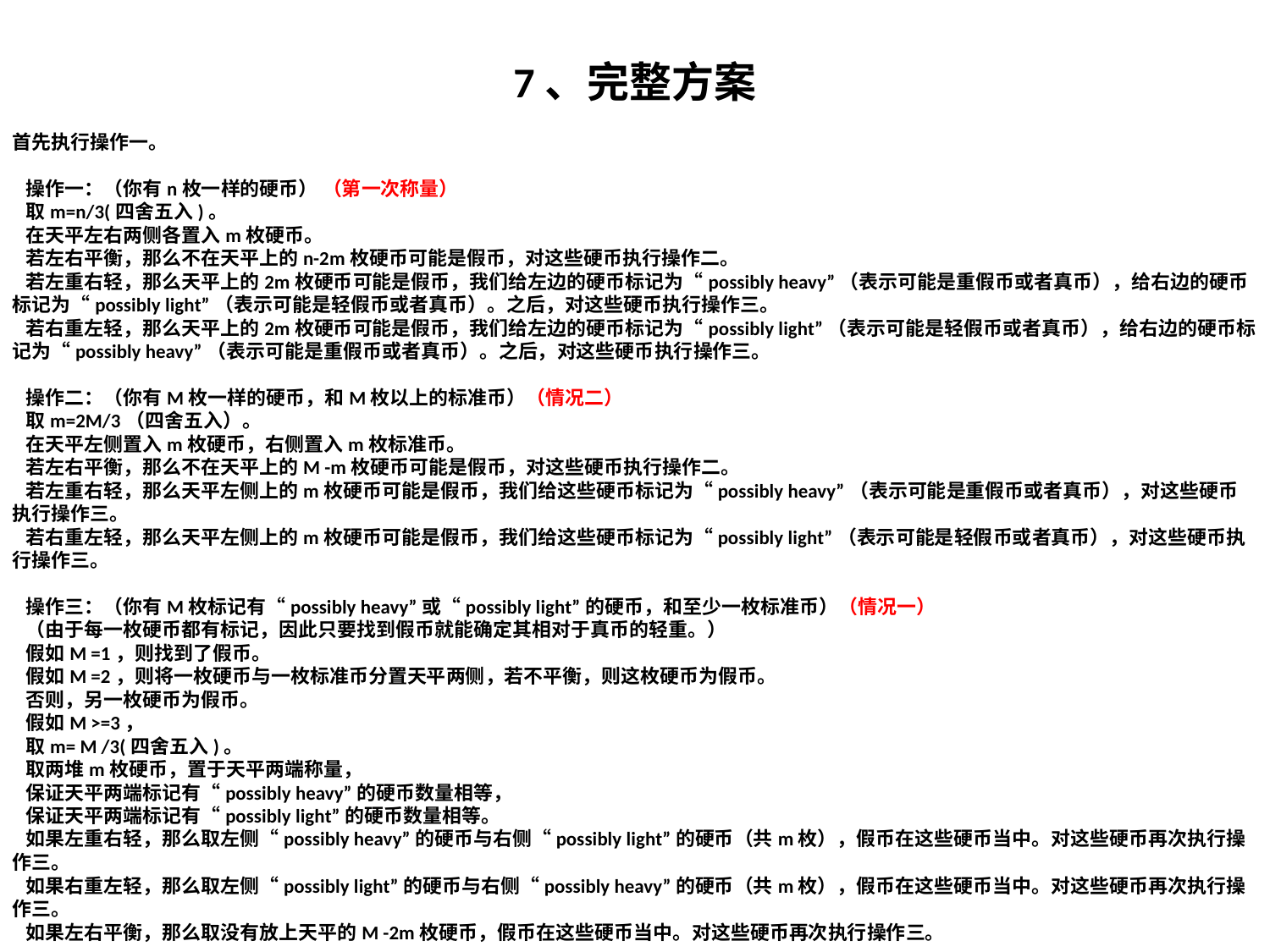

7、完整方案

首先执行操作一。

  操作一：（你有n枚一样的硬币） （第一次称量）
  取m=n/3(四舍五入)。
  在天平左右两侧各置入m枚硬币。
  若左右平衡，那么不在天平上的n-2m枚硬币可能是假币，对这些硬币执行操作二。
  若左重右轻，那么天平上的2m枚硬币可能是假币，我们给左边的硬币标记为“possibly heavy”（表示可能是重假币或者真币），给右边的硬币标记为“possibly light”（表示可能是轻假币或者真币）。之后，对这些硬币执行操作三。
  若右重左轻，那么天平上的2m枚硬币可能是假币，我们给左边的硬币标记为“possibly light”（表示可能是轻假币或者真币），给右边的硬币标记为“possibly heavy”（表示可能是重假币或者真币）。之后，对这些硬币执行操作三。

  操作二：（你有M枚一样的硬币，和M枚以上的标准币）（情况二）
  取m=2M/3（四舍五入）。
  在天平左侧置入m枚硬币，右侧置入m枚标准币。
  若左右平衡，那么不在天平上的M -m枚硬币可能是假币，对这些硬币执行操作二。
  若左重右轻，那么天平左侧上的m枚硬币可能是假币，我们给这些硬币标记为“possibly heavy”（表示可能是重假币或者真币），对这些硬币执行操作三。
  若右重左轻，那么天平左侧上的m枚硬币可能是假币，我们给这些硬币标记为“possibly light”（表示可能是轻假币或者真币），对这些硬币执行操作三。

  操作三：（你有M枚标记有“possibly heavy”或“possibly light”的硬币，和至少一枚标准币）（情况一）
  （由于每一枚硬币都有标记，因此只要找到假币就能确定其相对于真币的轻重。）
  假如M =1，则找到了假币。
  假如M =2，则将一枚硬币与一枚标准币分置天平两侧，若不平衡，则这枚硬币为假币。
  否则，另一枚硬币为假币。
  假如M >=3，
  取m= M /3(四舍五入)。
  取两堆m枚硬币，置于天平两端称量，
  保证天平两端标记有“possibly heavy”的硬币数量相等，
  保证天平两端标记有“possibly light”的硬币数量相等。
  如果左重右轻，那么取左侧“possibly heavy”的硬币与右侧“possibly light”的硬币（共m枚），假币在这些硬币当中。对这些硬币再次执行操作三。
  如果右重左轻，那么取左侧“possibly light”的硬币与右侧“possibly heavy”的硬币（共m枚），假币在这些硬币当中。对这些硬币再次执行操作三。
  如果左右平衡，那么取没有放上天平的M -2m枚硬币，假币在这些硬币当中。对这些硬币再次执行操作三。